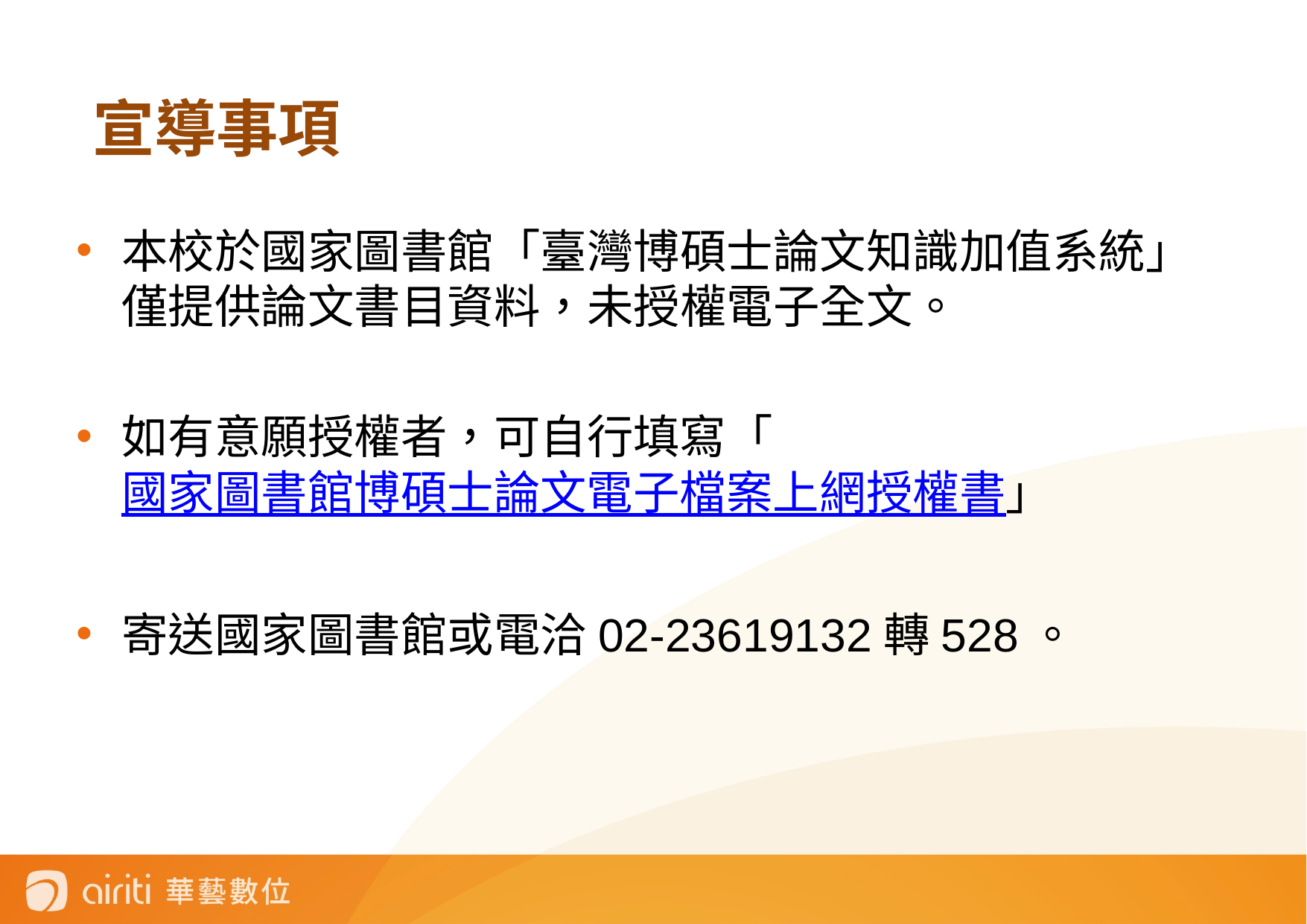

宣導事項
本校於國家圖書館「臺灣博碩士論文知識加值系統」僅提供論文書目資料，未授權電子全文。

如有意願授權者，可自行填寫「國家圖書館博碩士論文電子檔案上網授權書」

寄送國家圖書館或電洽02-23619132轉528。